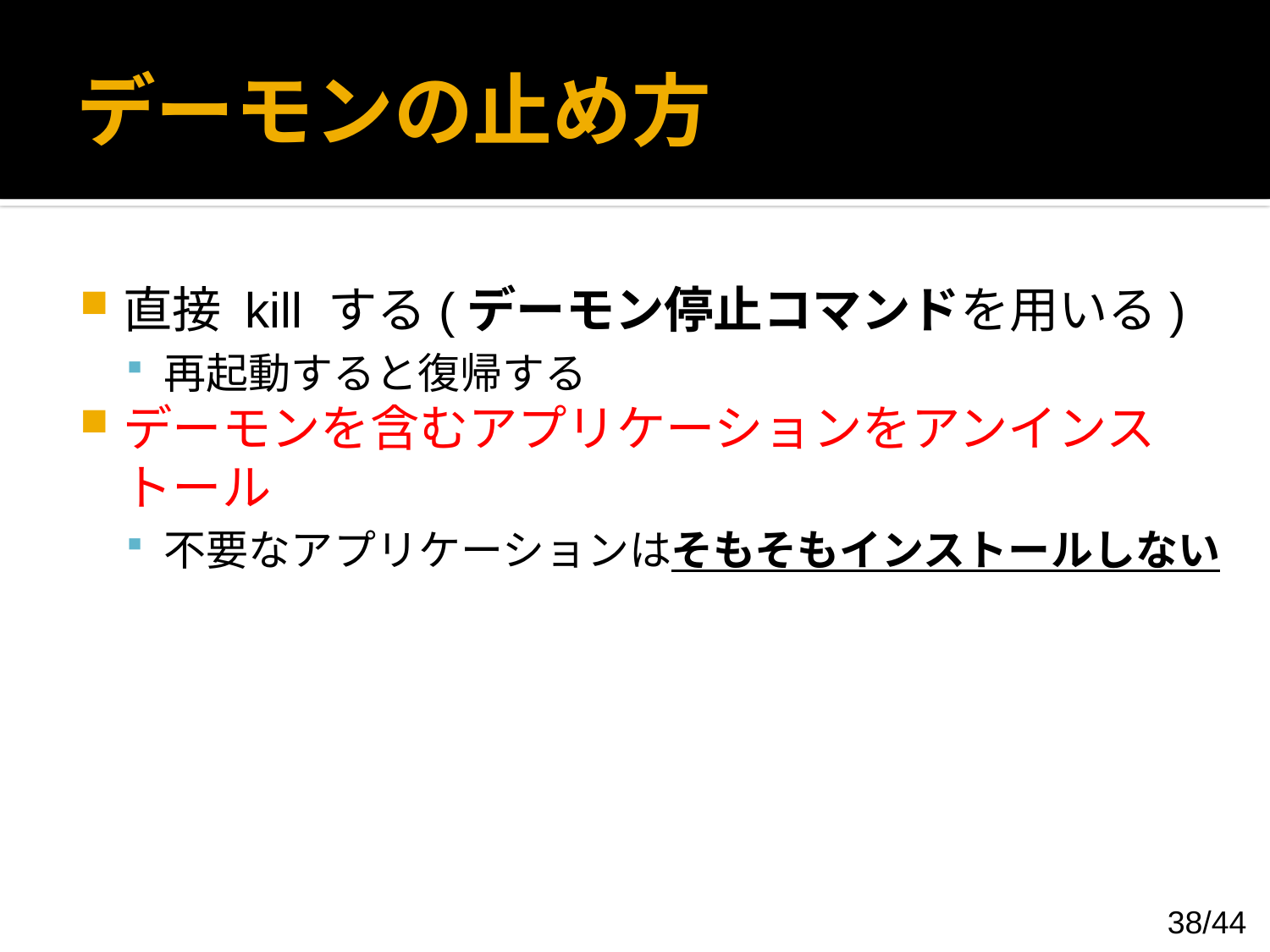

# デーモンの止め方
直接 kill する(デーモン停止コマンドを用いる)
再起動すると復帰する
デーモンを含むアプリケーションをアンインストール
不要なアプリケーションはそもそもインストールしない